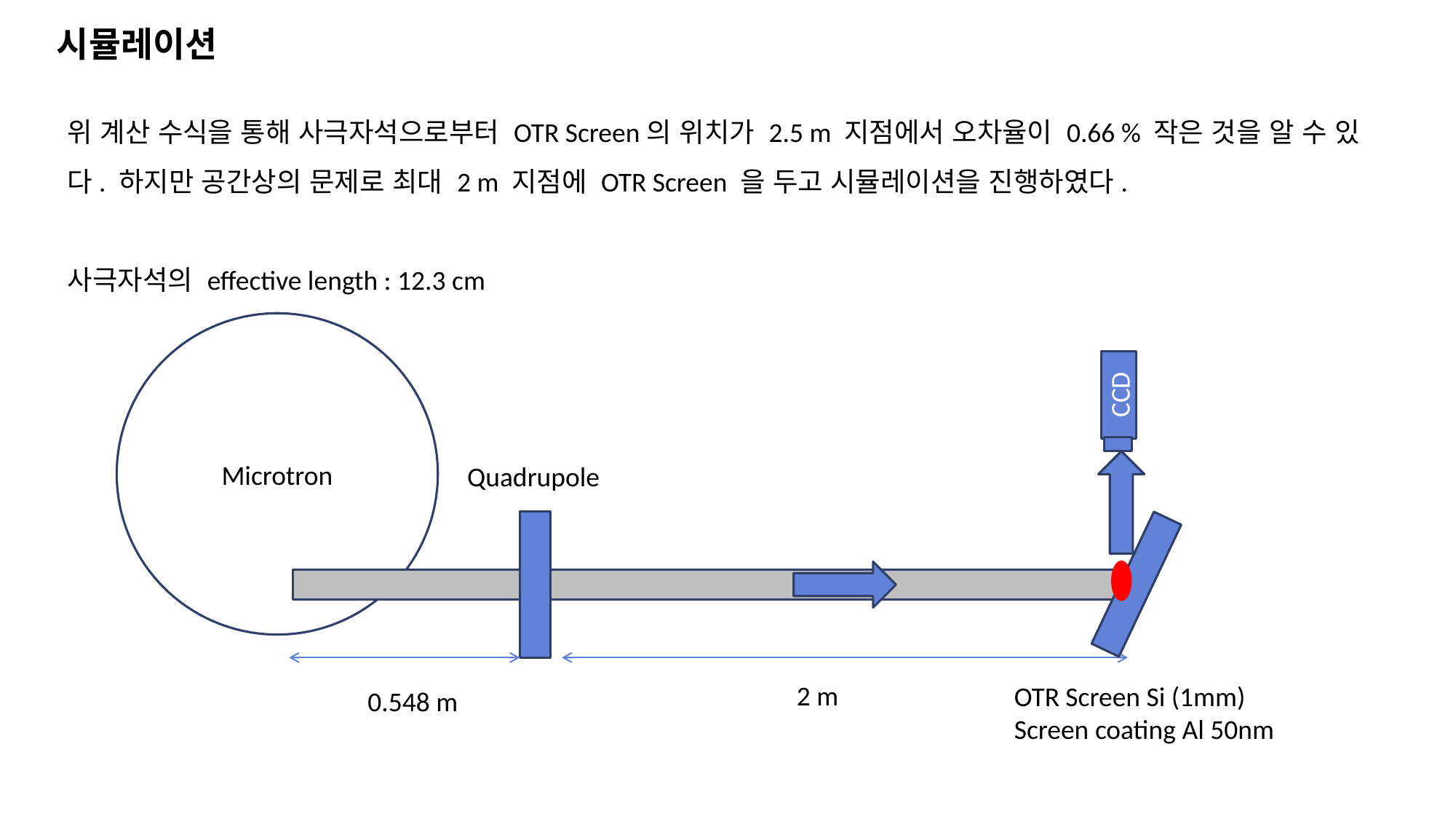

시뮬레이션
위 계산 수식을 통해 사극자석으로부터 OTR Screen의 위치가 2.5 m 지점에서 오차율이 0.66 % 작은 것을 알 수 있다. 하지만 공간상의 문제로 최대 2 m 지점에 OTR Screen 을 두고 시뮬레이션을 진행하였다.

사극자석의 effective length : 12.3 cm
Microtron
CCD

Quadrupole

2 m
OTR Screen Si (1mm)
Screen coating Al 50nm
0.548 m